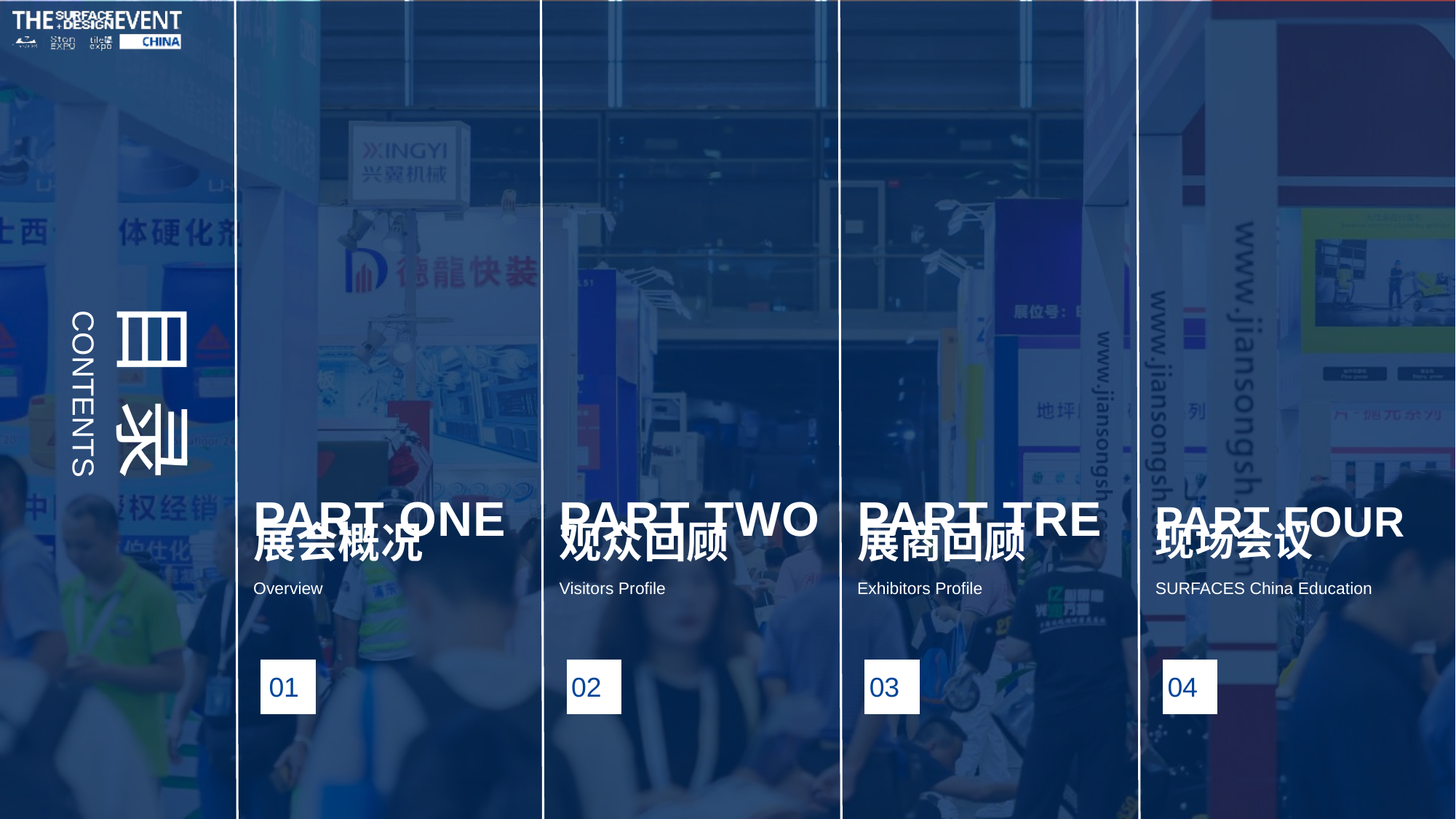

目 录
CONTENTS

PART ONE
PART TWO
PART TRE
PART FOUR
展会概况
观众回顾
展商回顾
现场会议
Overview
Visitors Profile
Exhibitors Profile
SURFACES China Education

02
03
04
01